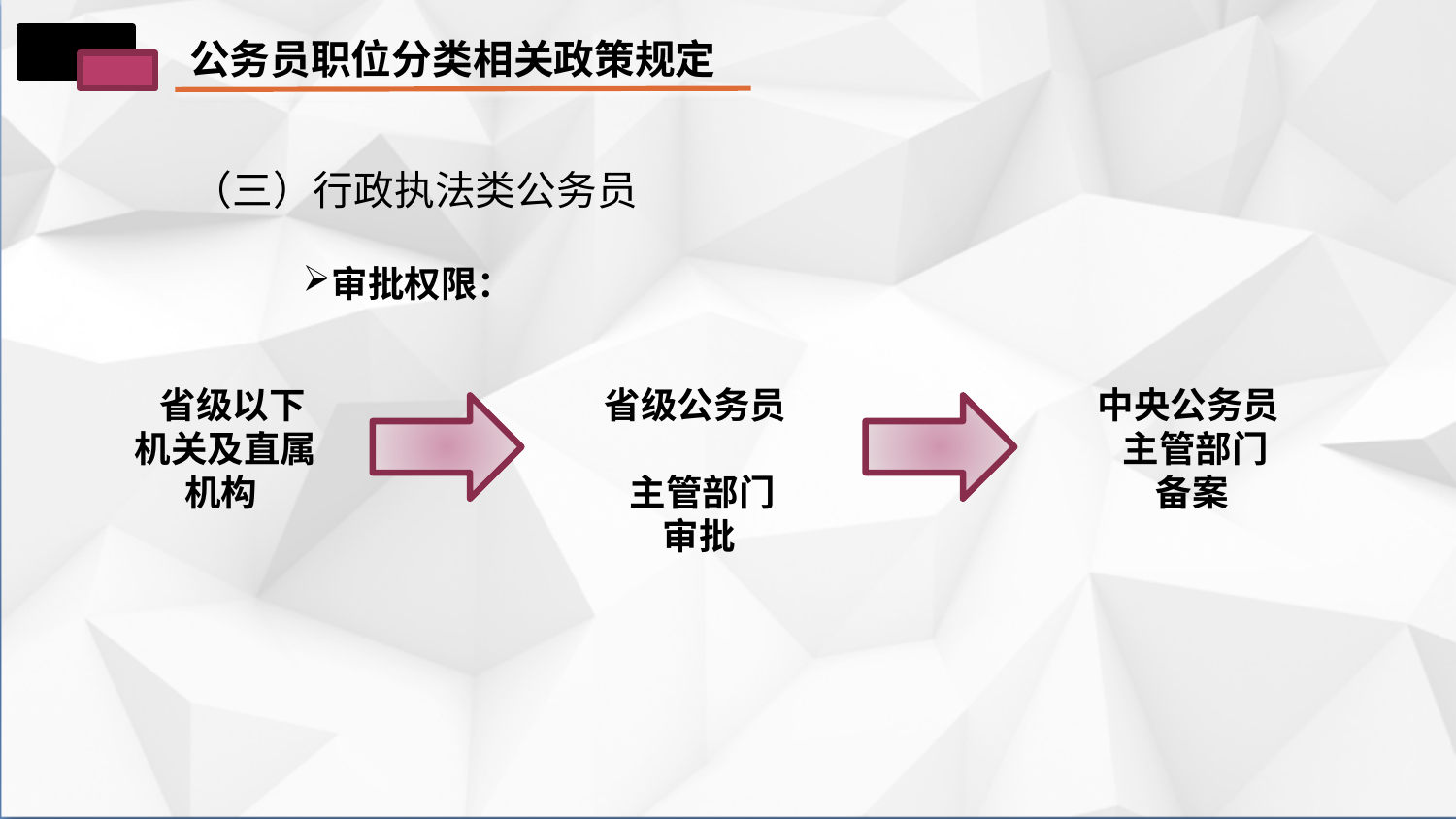

公务员职位分类相关政策规定

（三）行政执法类公务员
审批权限：
  省级以下
机关及直属
     机构
省级公务员
  主管部门
      审批
中央公务员
  主管部门
      备案